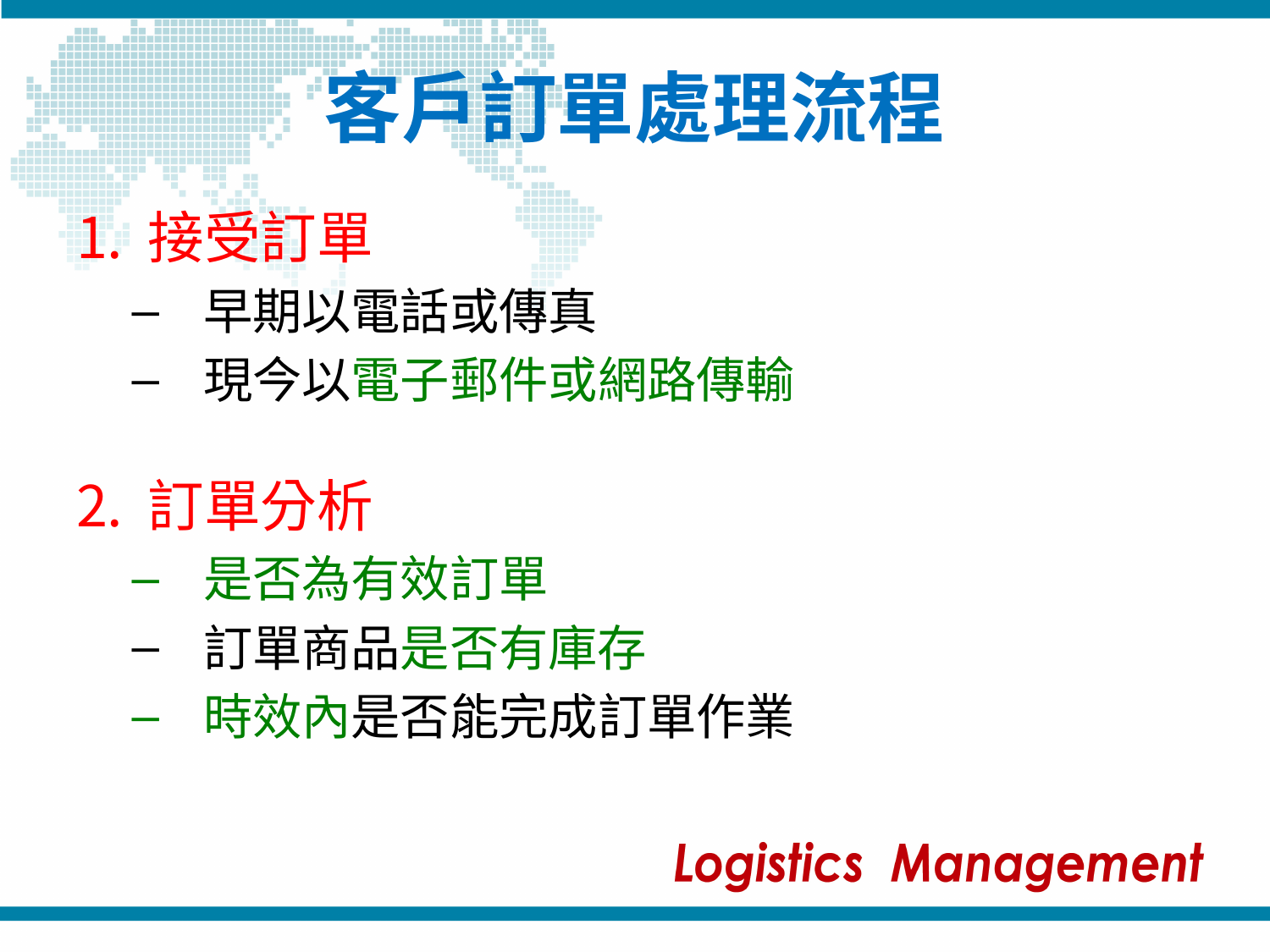

# 客戶訂單處理流程
接受訂單
早期以電話或傳真
現今以電子郵件或網路傳輸

訂單分析
是否為有效訂單
訂單商品是否有庫存
時效內是否能完成訂單作業